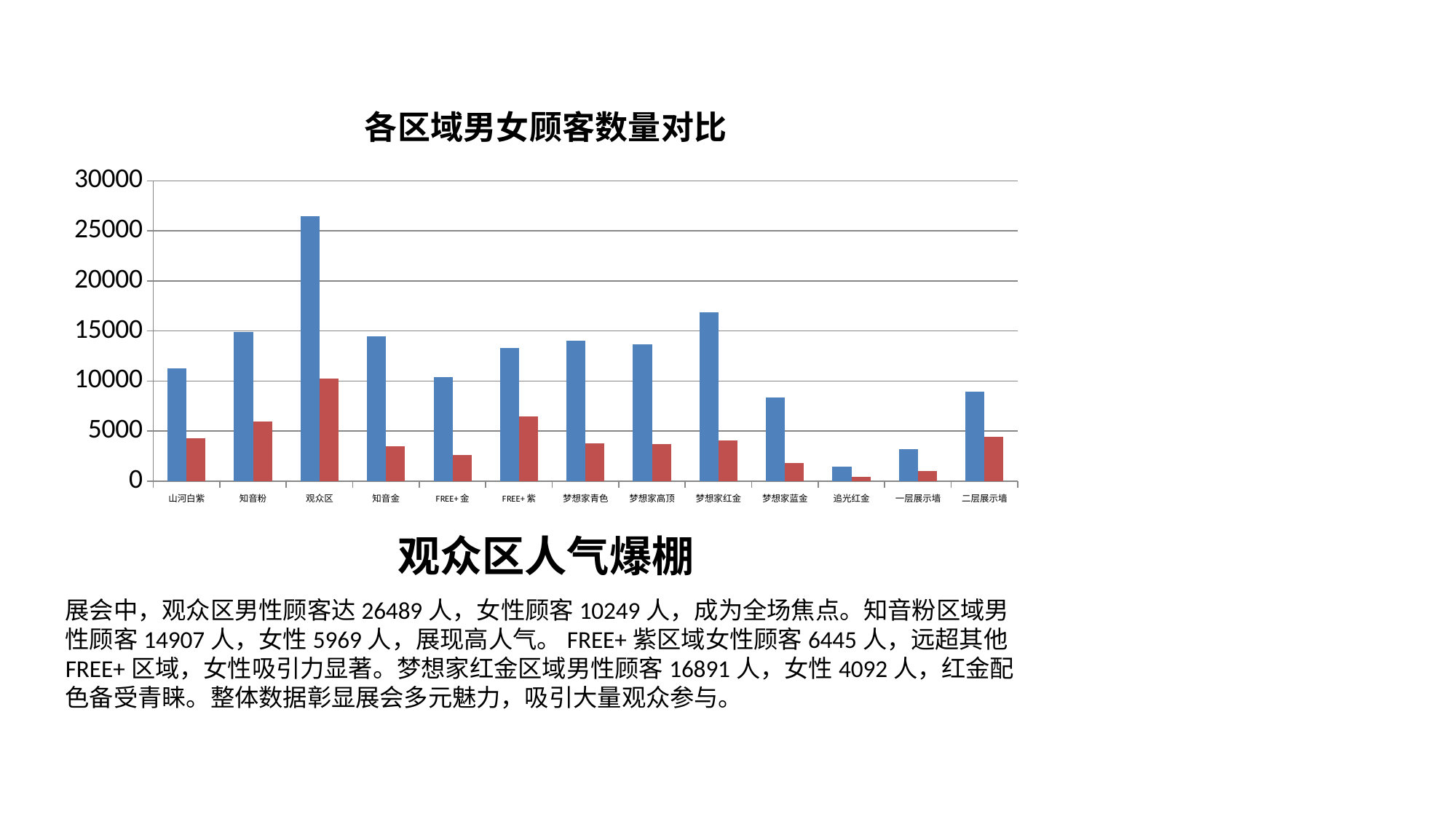

### Chart: 各区域男女顾客数量对比

| Category | 男性顾客 | 女性顾客 |
|---|---|---|
| 山河白紫 | 11262.0 | 4282.0 |
| 知音粉 | 14907.0 | 5969.0 |
| 观众区 | 26489.0 | 10249.0 |
| 知音金 | 14431.0 | 3471.0 |
| FREE+金 | 10420.0 | 2578.0 |
| FREE+紫 | 13306.0 | 6445.0 |
| 梦想家青色 | 14047.0 | 3799.0 |
| 梦想家高顶 | 13683.0 | 3685.0 |
| 梦想家红金 | 16891.0 | 4092.0 |
| 梦想家蓝金 | 8357.0 | 1801.0 |
| 追光红金 | 1425.0 | 445.0 |
| 一层展示墙 | 3195.0 | 984.0 |
| 二层展示墙 | 8952.0 | 4408.0 |
观众区人气爆棚
展会中，观众区男性顾客达26489人，女性顾客10249人，成为全场焦点。知音粉区域男性顾客14907人，女性5969人，展现高人气。FREE+紫区域女性顾客6445人，远超其他FREE+区域，女性吸引力显著。梦想家红金区域男性顾客16891人，女性4092人，红金配色备受青睐。整体数据彰显展会多元魅力，吸引大量观众参与。